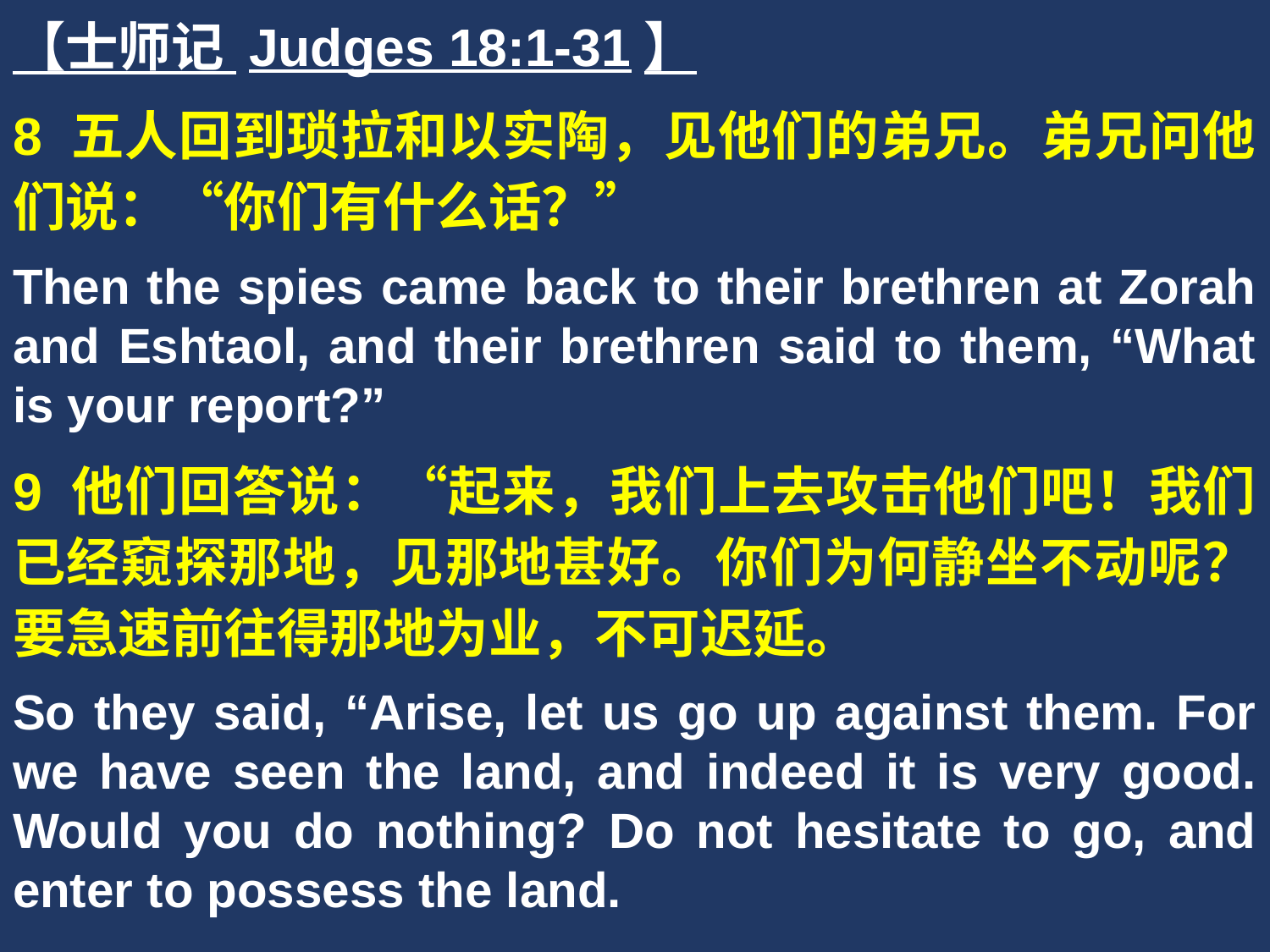

【士师记 Judges 18:1-31】
8 五人回到琐拉和以实陶，见他们的弟兄。弟兄问他们说：“你们有什么话？”
Then the spies came back to their brethren at Zorah and Eshtaol, and their brethren said to them, “What is your report?”
9 他们回答说：“起来，我们上去攻击他们吧！我们已经窥探那地，见那地甚好。你们为何静坐不动呢？要急速前往得那地为业，不可迟延。
So they said, “Arise, let us go up against them. For we have seen the land, and indeed it is very good. Would you do nothing? Do not hesitate to go, and enter to possess the land.